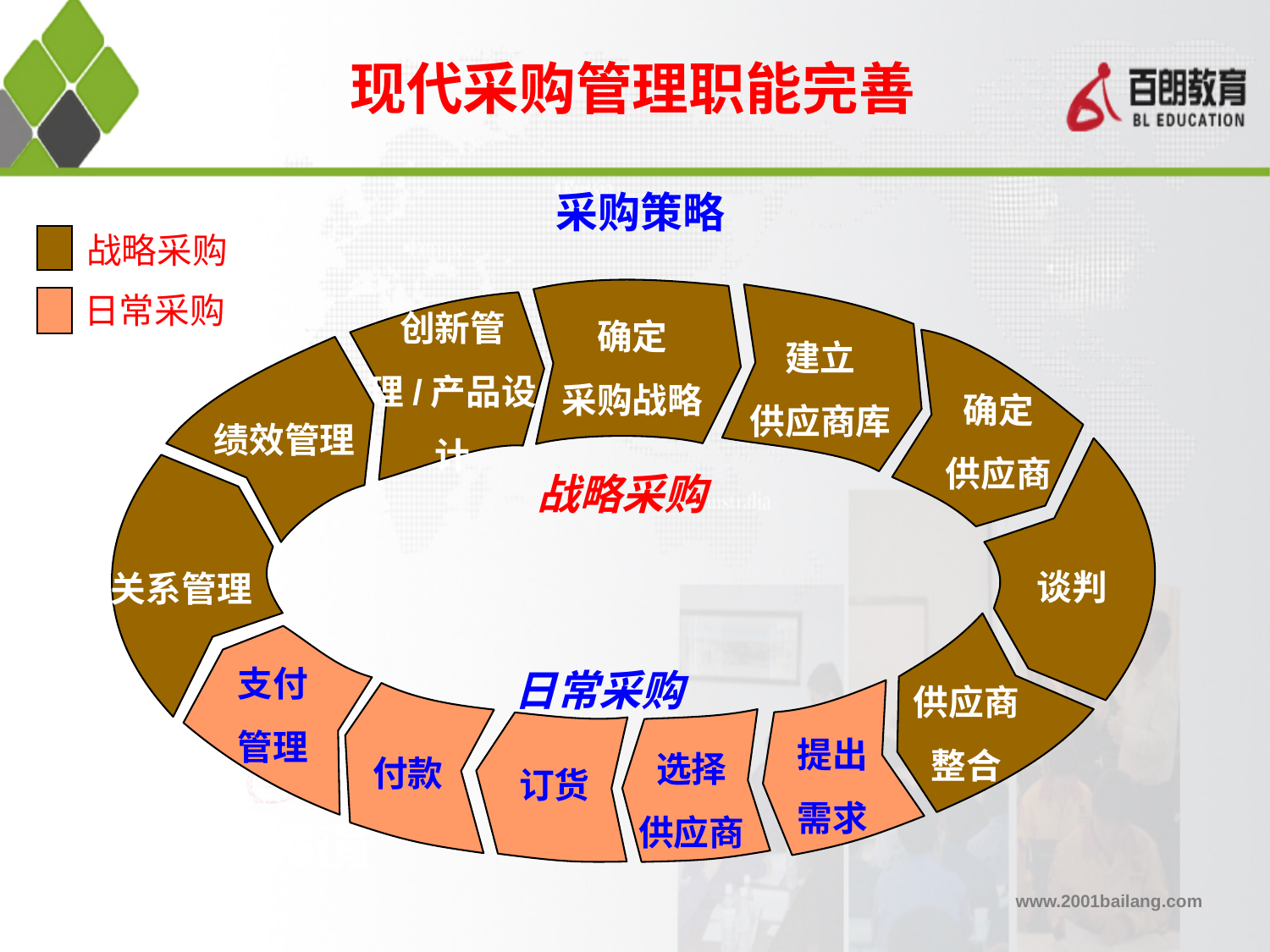

现代采购管理职能完善
采购策略
战略采购

确定
采购战略
日常采购

建立
供应商库

创新管理/产品设计

确定
供应商

绩效管理

谈判
战略采购

关系管理

供应商整合

支付
管理
日常采购

提出
需求

付款

选择
供应商

订货